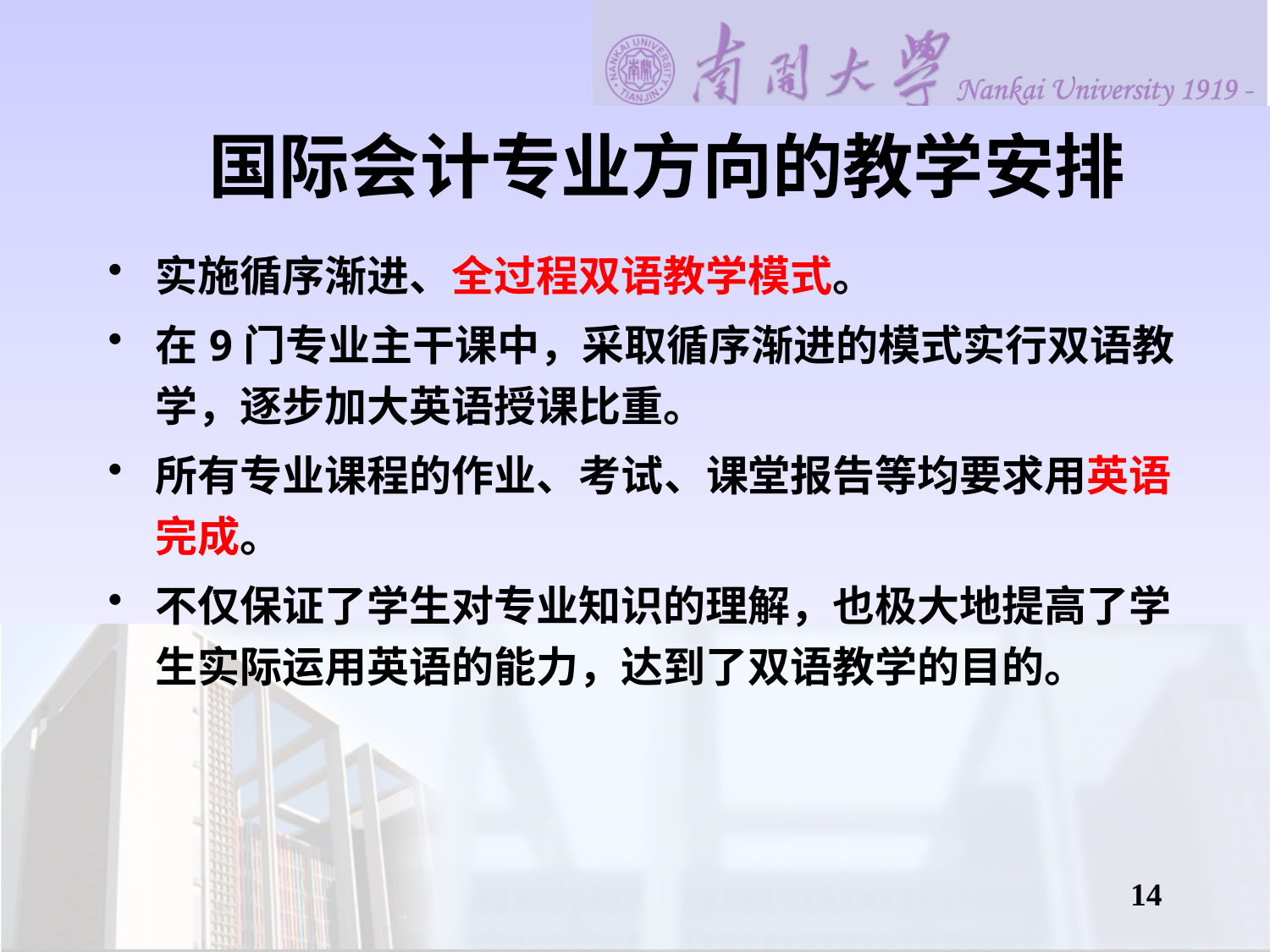

# 国际会计专业方向的教学安排
实施循序渐进、全过程双语教学模式。
在9门专业主干课中，采取循序渐进的模式实行双语教学，逐步加大英语授课比重。
所有专业课程的作业、考试、课堂报告等均要求用英语完成。
不仅保证了学生对专业知识的理解，也极大地提高了学生实际运用英语的能力，达到了双语教学的目的。
14